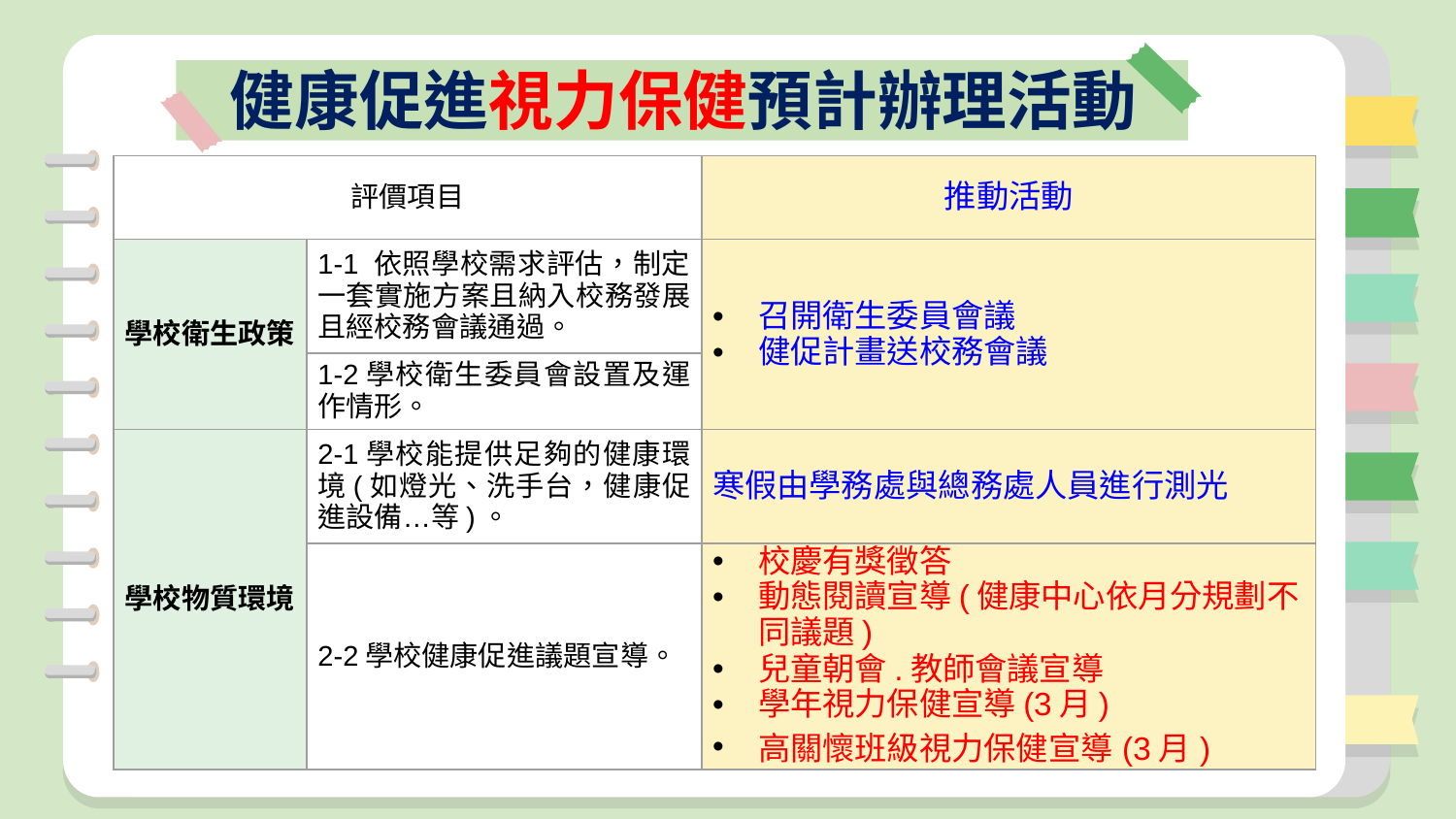

# 健康促進視力保健預計辦理活動

| 評價項目 |  | 推動活動 |
| --- | --- | --- |
| 學校衛生政策 | 1-1 依照學校需求評估，制定一套實施方案且納入校務發展且經校務會議通過。 | 召開衛生委員會議 健促計畫送校務會議 |
|  | 1-2學校衛生委員會設置及運作情形。 |  |
| 學校物質環境 | 2-1學校能提供足夠的健康環境(如燈光、洗手台，健康促進設備…等)。 | 寒假由學務處與總務處人員進行測光 |
|  | 2-2學校健康促進議題宣導。 | 校慶有獎徵答 動態閱讀宣導(健康中心依月分規劃不同議題) 兒童朝會.教師會議宣導 學年視力保健宣導(3月) 高關懷班級視力保健宣導(3月) |